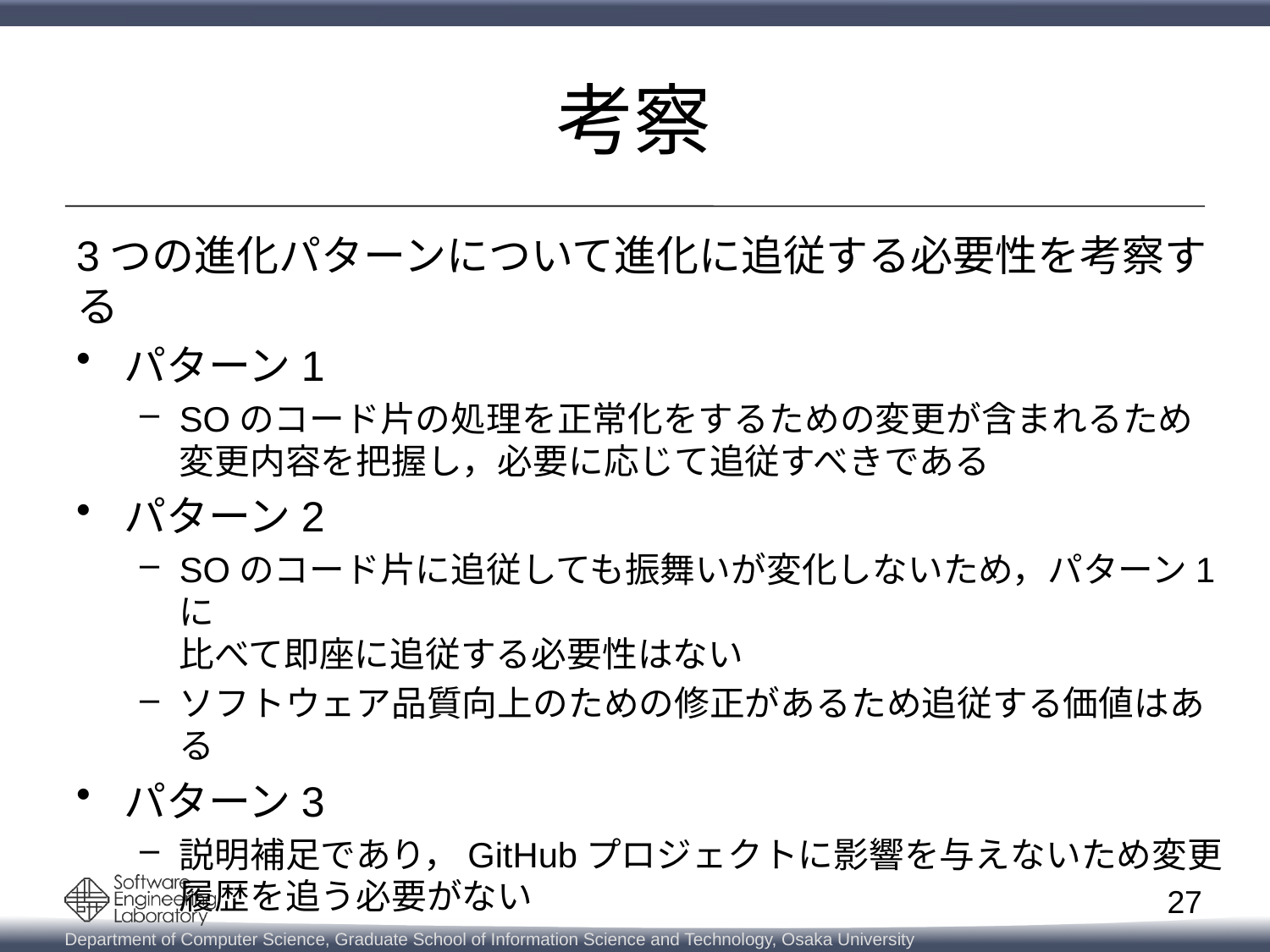

# 考察
3つの進化パターンについて進化に追従する必要性を考察する
パターン1
SOのコード片の処理を正常化をするための変更が含まれるため
変更内容を把握し，必要に応じて追従すべきである
パターン2
SOのコード片に追従しても振舞いが変化しないため，パターン1に
比べて即座に追従する必要性はない
ソフトウェア品質向上のための修正があるため追従する価値はある
パターン3
説明補足であり，GitHubプロジェクトに影響を与えないため変更履歴を追う必要がない
27